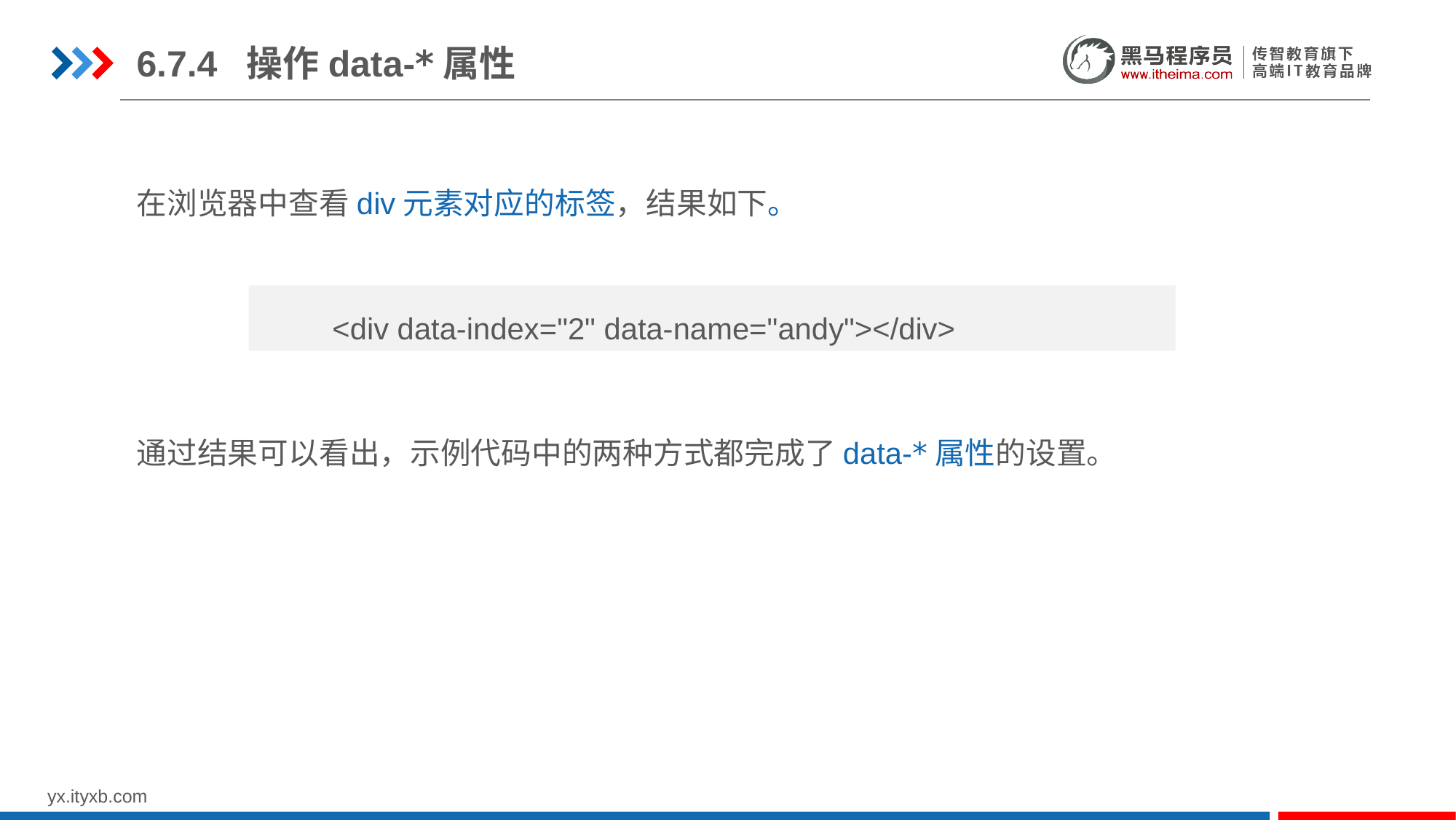

6.7.4  操作data-*属性
在浏览器中查看div元素对应的标签，结果如下。
<div data-index="2" data-name="andy"></div>
通过结果可以看出，示例代码中的两种方式都完成了data-*属性的设置。